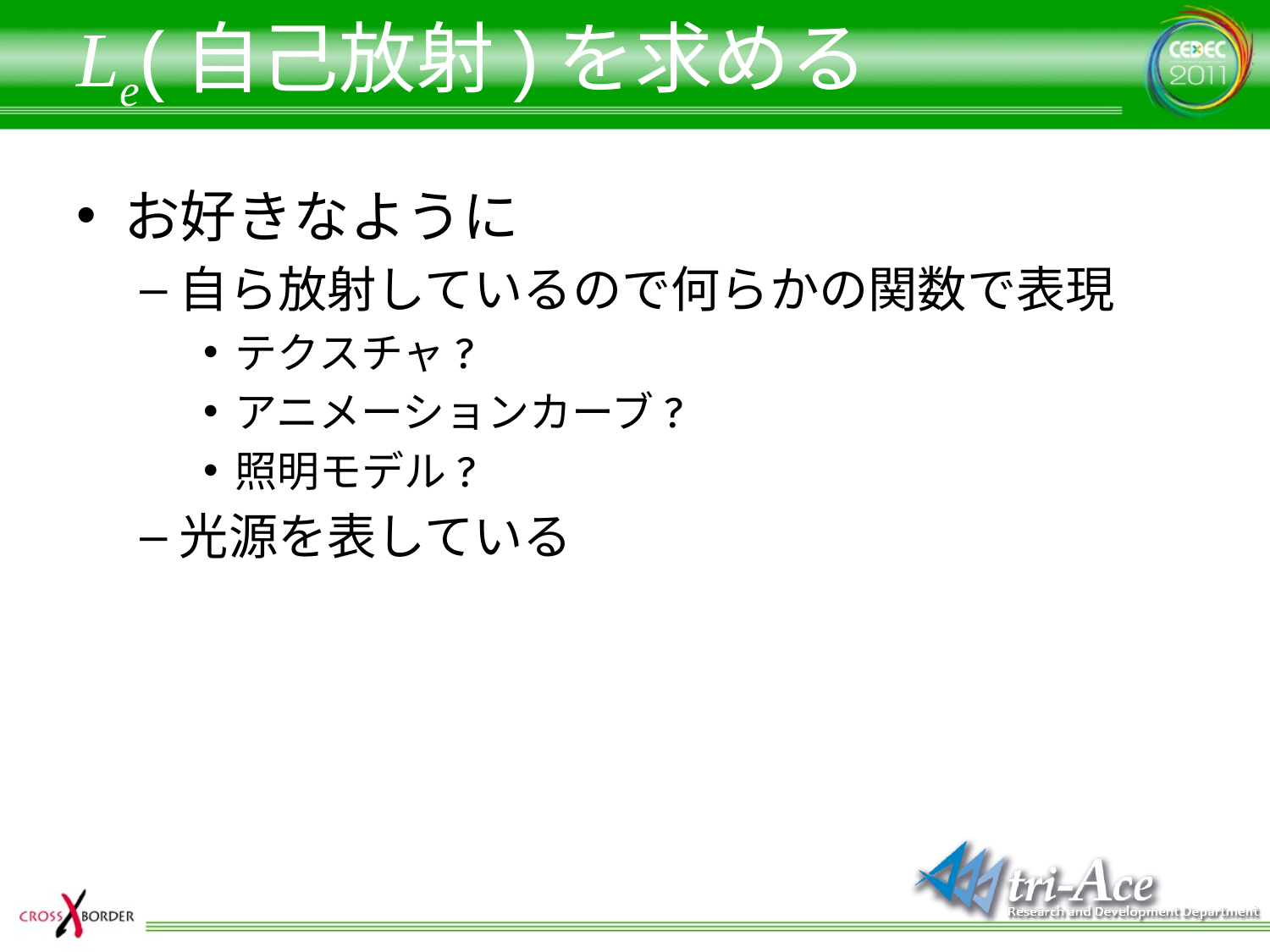

# Le(自己放射)を求める
お好きなように
自ら放射しているので何らかの関数で表現
テクスチャ?
アニメーションカーブ?
照明モデル?
光源を表している